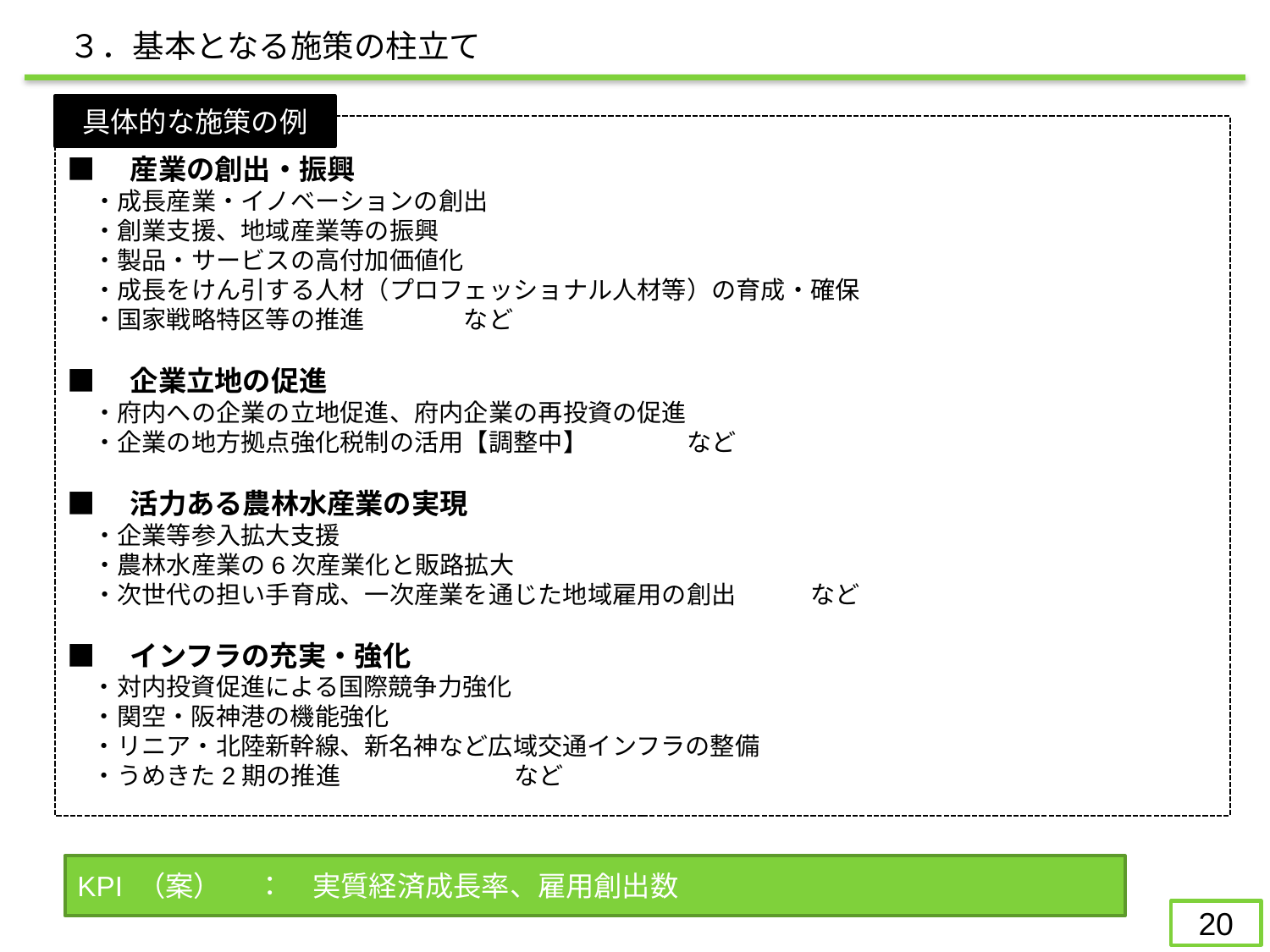

３．基本となる施策の柱立て
具体的な施策の例

■　産業の創出・振興
	・成長産業・イノベーションの創出
	・創業支援、地域産業等の振興
・製品・サービスの高付加価値化
	・成長をけん引する人材（プロフェッショナル人材等）の育成・確保
	・国家戦略特区等の推進　　　　など

■　企業立地の促進
	・府内への企業の立地促進、府内企業の再投資の促進
・企業の地方拠点強化税制の活用【調整中】　　　　など

■　活力ある農林水産業の実現
	・企業等参入拡大支援
	・農林水産業の6次産業化と販路拡大
・次世代の担い手育成、一次産業を通じた地域雇用の創出　　　など

■　インフラの充実・強化
　・対内投資促進による国際競争力強化
　・関空・阪神港の機能強化
　・リニア・北陸新幹線、新名神など広域交通インフラの整備
　・うめきた2期の推進　　　　　　　など

KPI （案） 　：　実質経済成長率、雇用創出数
20